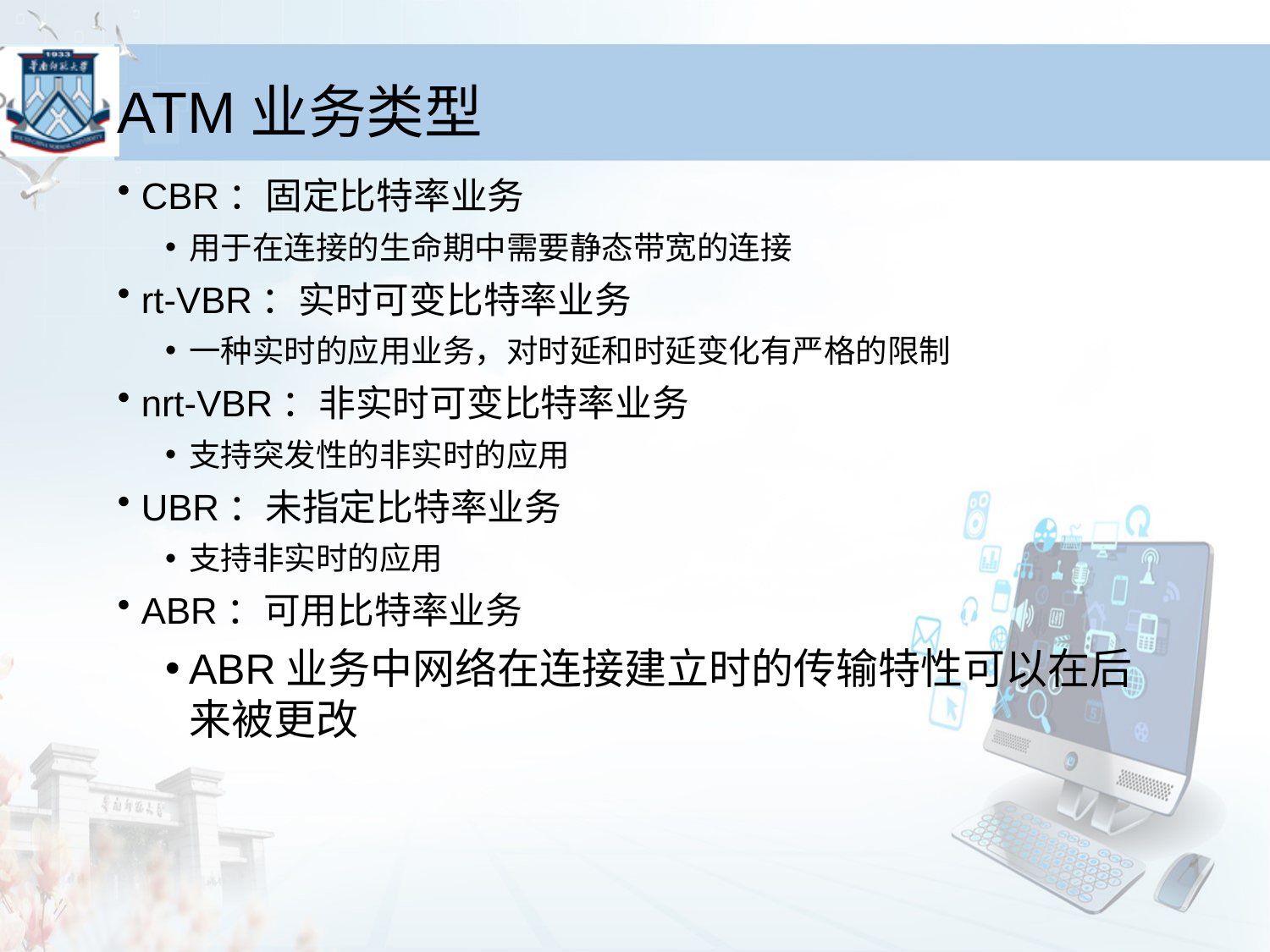

# ATM业务类型
CBR：固定比特率业务
用于在连接的生命期中需要静态带宽的连接
rt-VBR：实时可变比特率业务
一种实时的应用业务，对时延和时延变化有严格的限制
nrt-VBR：非实时可变比特率业务
支持突发性的非实时的应用
UBR：未指定比特率业务
支持非实时的应用
ABR：可用比特率业务
ABR业务中网络在连接建立时的传输特性可以在后来被更改